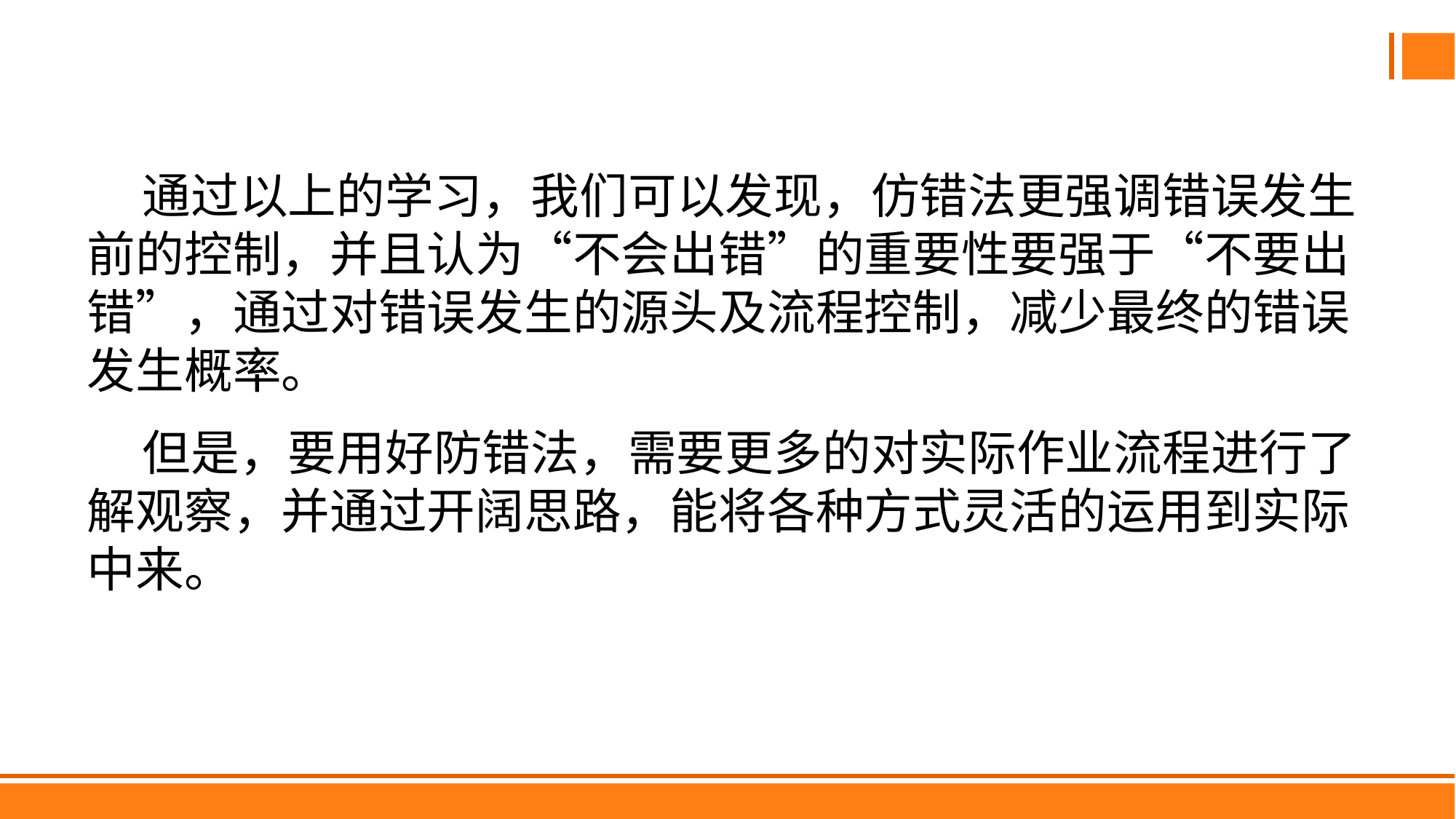

通过以上的学习，我们可以发现，仿错法更强调错误发生前的控制，并且认为“不会出错”的重要性要强于“不要出错”，通过对错误发生的源头及流程控制，减少最终的错误发生概率。
    但是，要用好防错法，需要更多的对实际作业流程进行了解观察，并通过开阔思路，能将各种方式灵活的运用到实际中来。